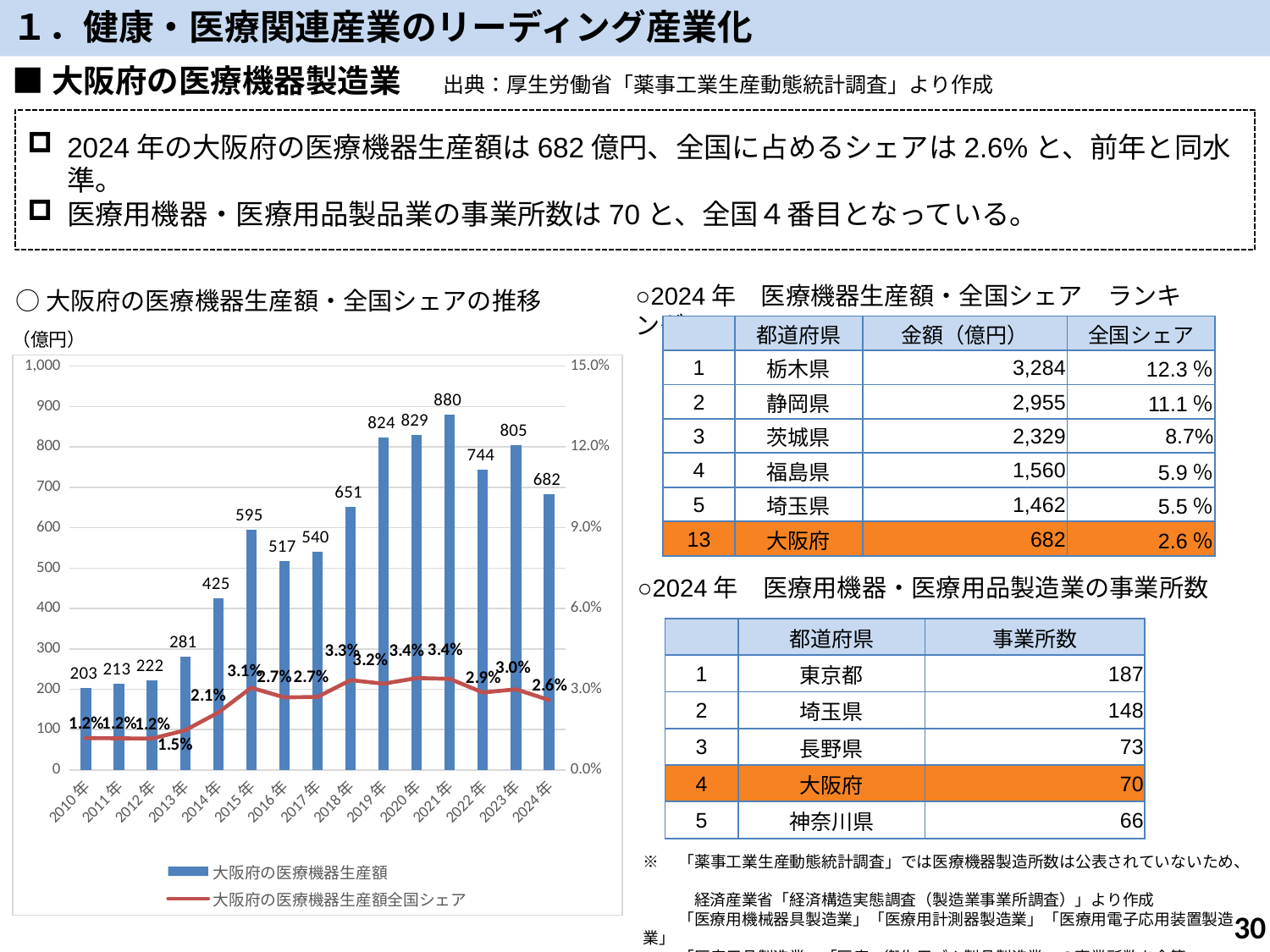

１．健康・医療関連産業のリーディング産業化
■大阪府の医療機器製造業　　出典：厚生労働省「薬事工業生産動態統計調査」より作成
2024年の大阪府の医療機器生産額は682億円、全国に占めるシェアは2.6%と、前年と同水準。
医療用機器・医療用品製品業の事業所数は70と、全国４番目となっている。
○2024年　医療機器生産額・全国シェア　ランキング
○大阪府の医療機器生産額・全国シェアの推移
|  | 都道府県 | 金額（億円） | 全国シェア |
| --- | --- | --- | --- |
| 1 | 栃木県 | 3,284 | 12.3％ |
| 2 | 静岡県 | 2,955 | 11.1％ |
| 3 | 茨城県 | 2,329 | 8.7% |
| 4 | 福島県 | 1,560 | 5.9％ |
| 5 | 埼玉県 | 1,462 | 5.5％ |
| 13 | 大阪府 | 682 | 2.6％ |
（億円）

### Chart

| Category | 大阪府の医療機器生産額 | 大阪府の医療機器生産額全国シェア |
|---|---|---|
| 2010年 | 203.49907 | 0.011876645059279595 |
| 2011年 | 213.26995 | 0.011792800655139967 |
| 2012年 | 221.71596 | 0.011698577182164119 |
| 2013年 | 281.34506 | 0.014764953414022208 |
| 2014年 | 424.50266 | 0.02133718522822603 |
| 2015年 | 594.79024 | 0.030571054684143586 |
| 2016年 | 517.02667 | 0.02700510988775023 |
| 2017年 | 540.46661 | 0.027154037723243585 |
| 2018年 | 650.73993 | 0.03337505773326828 |
| 2019年 | 823.6587 | 0.032076412970149175 |
| 2020年 | 828.93833 | 0.0341641265627509 |
| 2021年 | 880.40834 | 0.03383651514734805 |
| 2022年 | 744.07496 | 0.028808084314979547 |
| 2023年 | 805.31934 | 0.03 |
| 2024年 | 682.0 | 0.026 |
○2024年　医療用機器・医療用品製造業の事業所数
|  | 都道府県 | 事業所数 |
| --- | --- | --- |
| 1 | 東京都 | 187 |
| 2 | 埼玉県 | 148 |
| 3 | 長野県 | 73 |
| 4 | 大阪府 | 70 |
| 5 | 神奈川県 | 66 |
※　「薬事工業生産動態統計調査」では医療機器製造所数は公表されていないため、
　　　 経済産業省「経済構造実態調査（製造業事業所調査）」より作成
　　 「医療用機械器具製造業」「医療用計測器製造業」「医療用電子応用装置製造業」
　　 「医療用品製造業」「医療・衛生用ゴム製品製造業」の事業所数を合算。
30